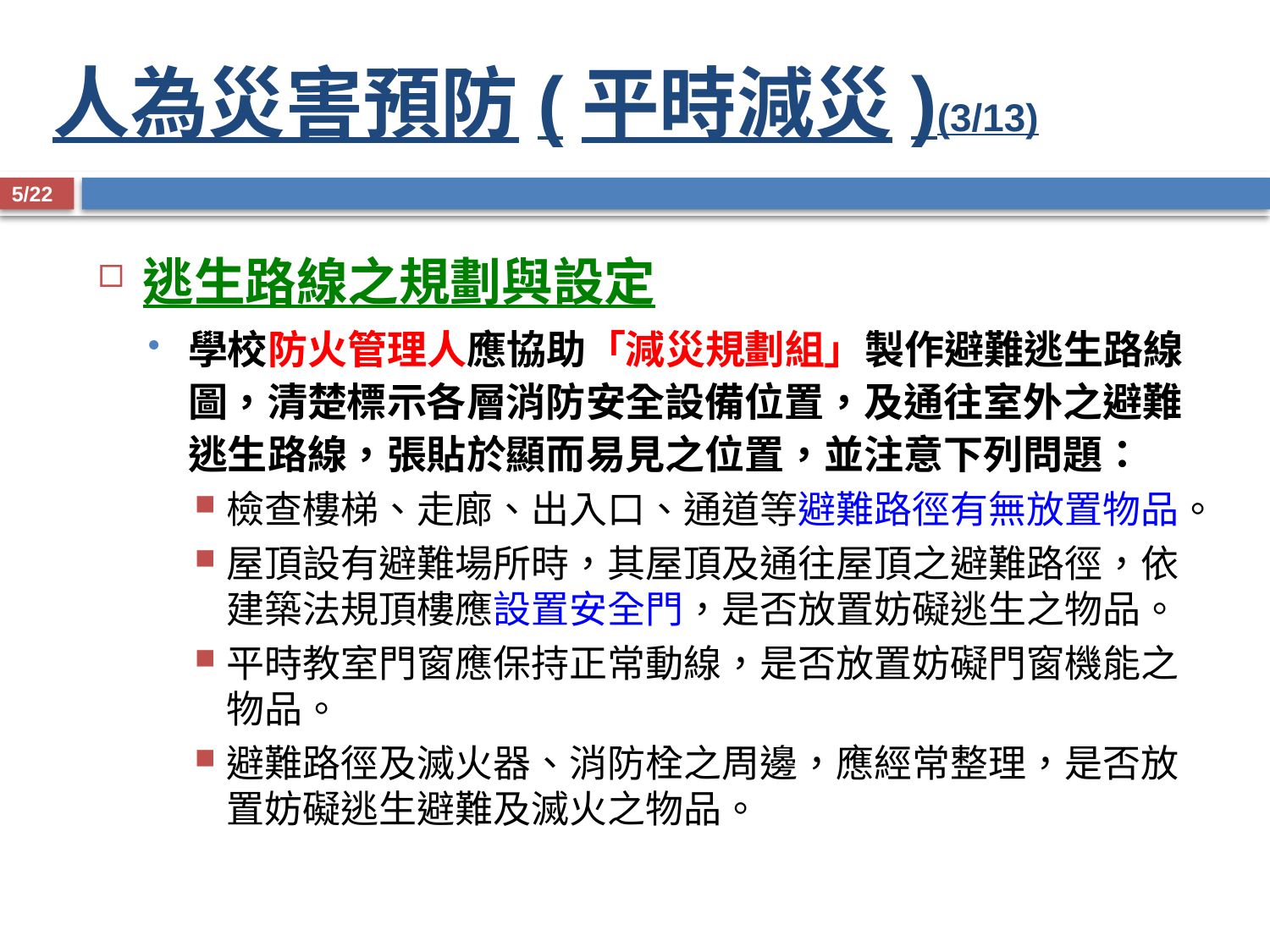

# 人為災害預防(平時減災)(3/13)
5/22
逃生路線之規劃與設定
學校防火管理人應協助「減災規劃組」製作避難逃生路線圖，清楚標示各層消防安全設備位置，及通往室外之避難逃生路線，張貼於顯而易見之位置，並注意下列問題：
檢查樓梯、走廊、出入口、通道等避難路徑有無放置物品。
屋頂設有避難場所時，其屋頂及通往屋頂之避難路徑，依建築法規頂樓應設置安全門，是否放置妨礙逃生之物品。
平時教室門窗應保持正常動線，是否放置妨礙門窗機能之物品。
避難路徑及滅火器、消防栓之周邊，應經常整理，是否放置妨礙逃生避難及滅火之物品。